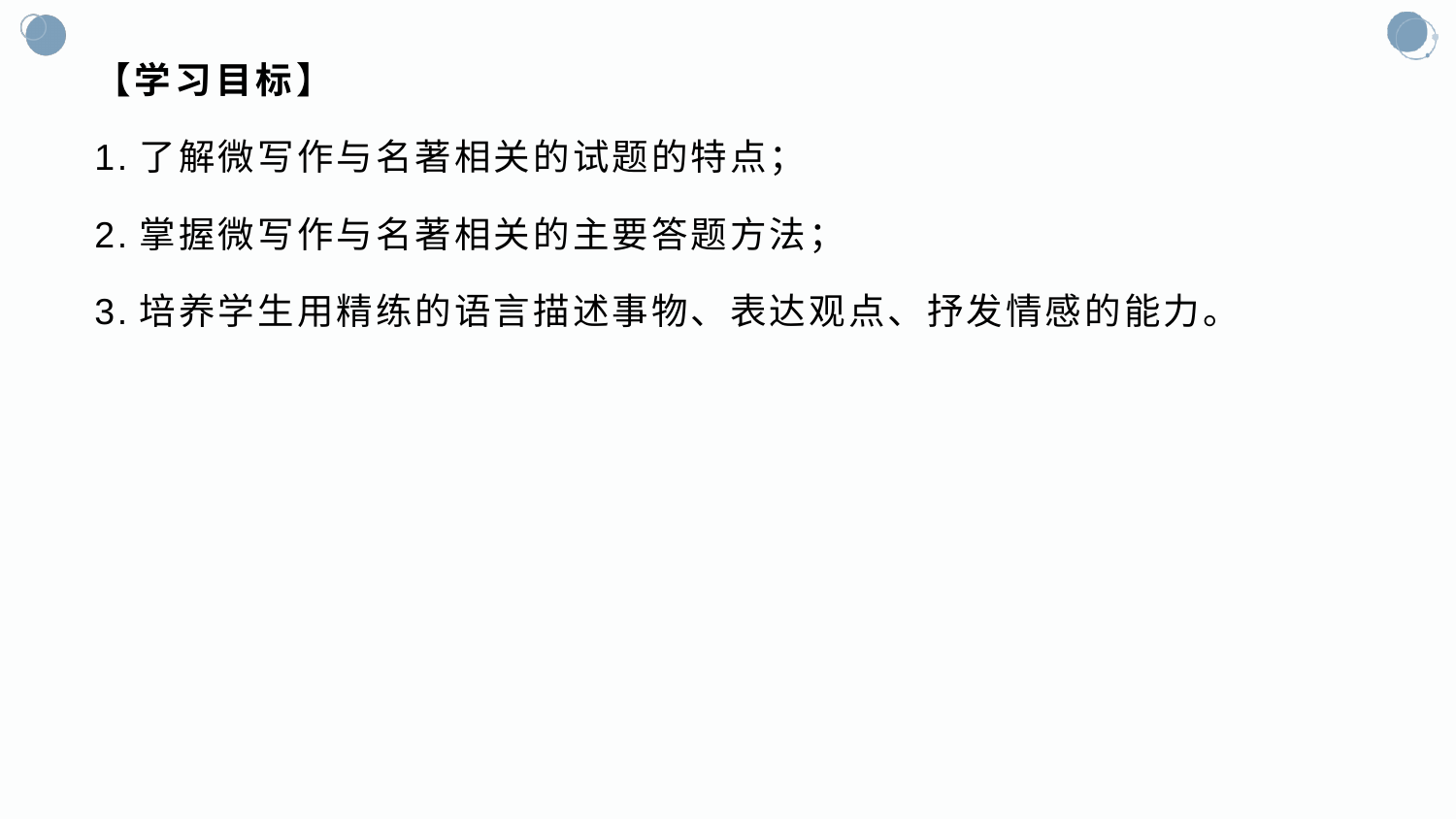

# 【学习目标】
1.了解微写作与名著相关的试题的特点；
2.掌握微写作与名著相关的主要答题方法；
3.培养学生用精练的语言描述事物、表达观点、抒发情感的能力。